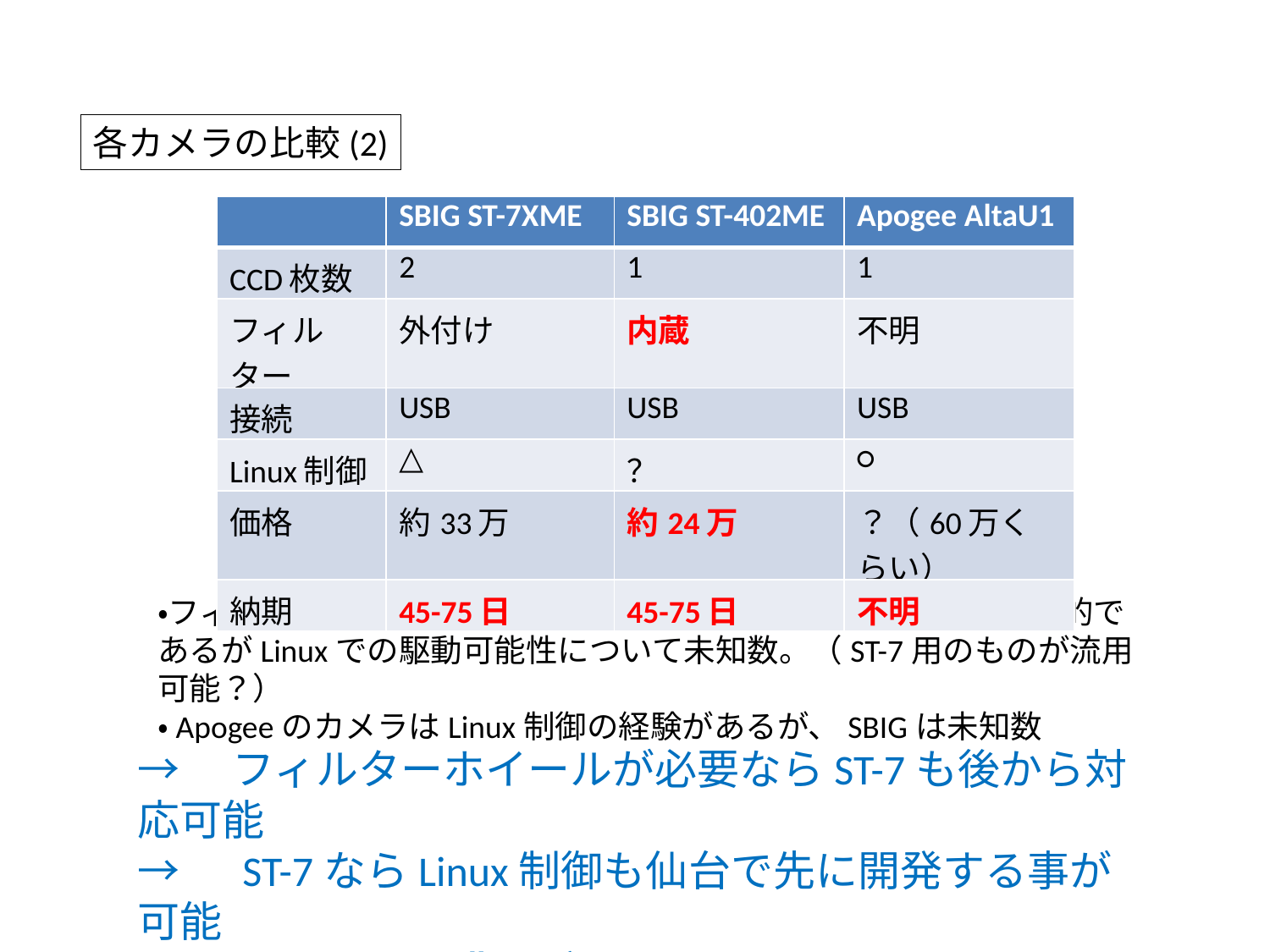

各カメラの比較(2)
|  | SBIG ST-7XME | SBIG ST-402ME | Apogee AltaU1 |
| --- | --- | --- | --- |
| CCD枚数 | 2 | 1 | 1 |
| フィルター | 外付け | 内蔵 | 不明 |
| 接続 | USB | USB | USB |
| Linux制御 | △ | ？ | ○ |
| 価格 | 約33万 | 約24万 | ？（60万くらい） |
| 納期 | 45-75日 | 45-75日 | 不明 |
・フィルターホイール内蔵が可能でかつ価格が安いST-402が魅力的であるがLinuxでの駆動可能性について未知数。（ST-7用のものが流用可能？）
・ApogeeのカメラはLinux制御の経験があるが、SBIGは未知数
→　フィルターホイールが必要ならST-7も後から対応可能
→　ST-7ならLinux制御も仙台で先に開発する事が可能
→　ST-7XMEの購入がベスト